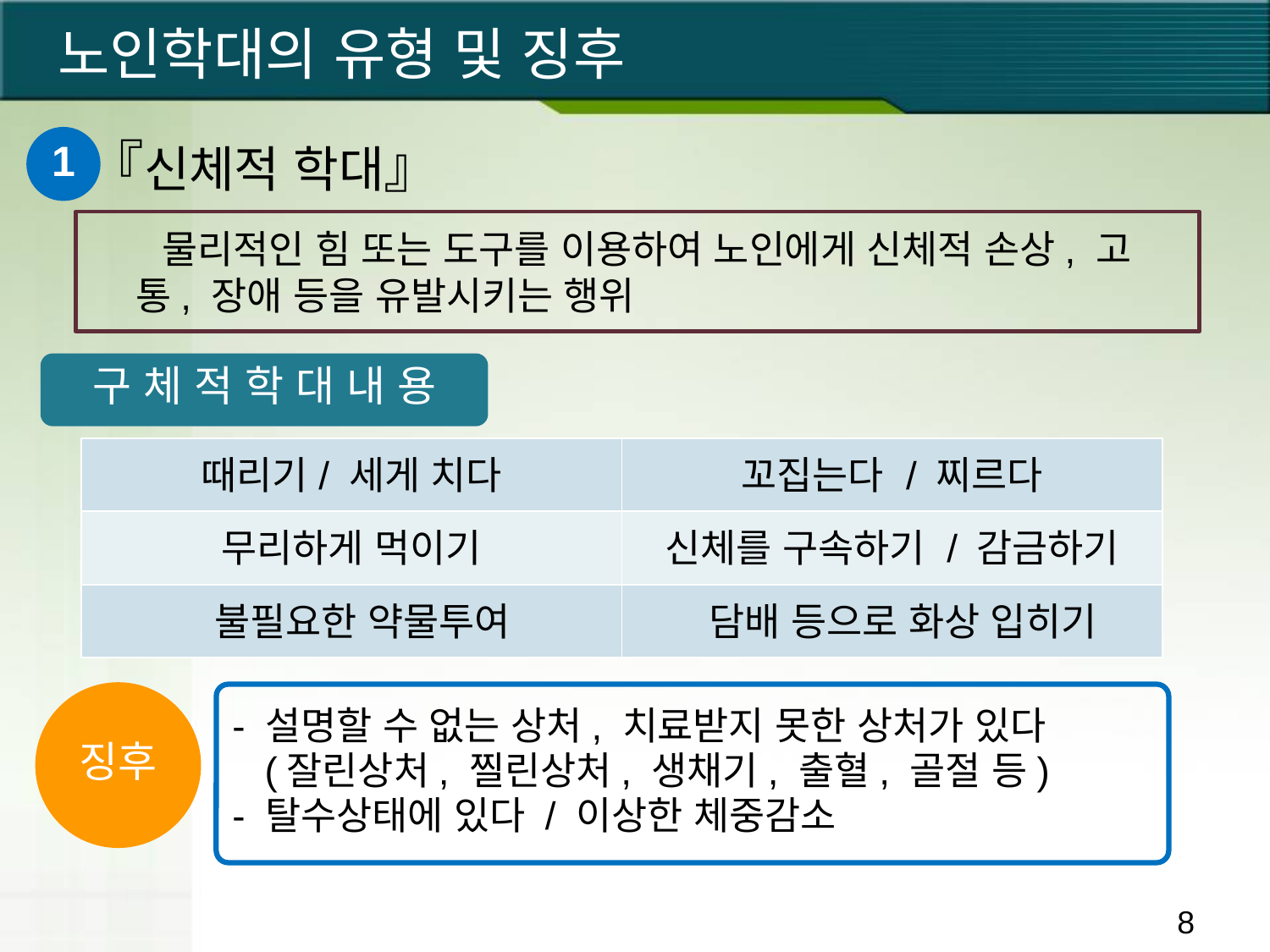

노인학대의 유형 및 징후
 『신체적 학대』
1
      물리적인 힘 또는 도구를 이용하여 노인에게 신체적 손상, 고통, 장애 등을 유발시키는 행위
구 체 적 학 대 내 용
| 때리기/ 세게 치다 | 꼬집는다 / 찌르다 |
| --- | --- |
| 무리하게 먹이기 | 신체를 구속하기 / 감금하기 |
| 불필요한 약물투여 | 담배 등으로 화상 입히기 |
징후
- 설명할 수 없는 상처, 치료받지 못한 상처가 있다
   (잘린상처, 찔린상처, 생채기, 출혈, 골절 등)
- 탈수상태에 있다 / 이상한 체중감소
8